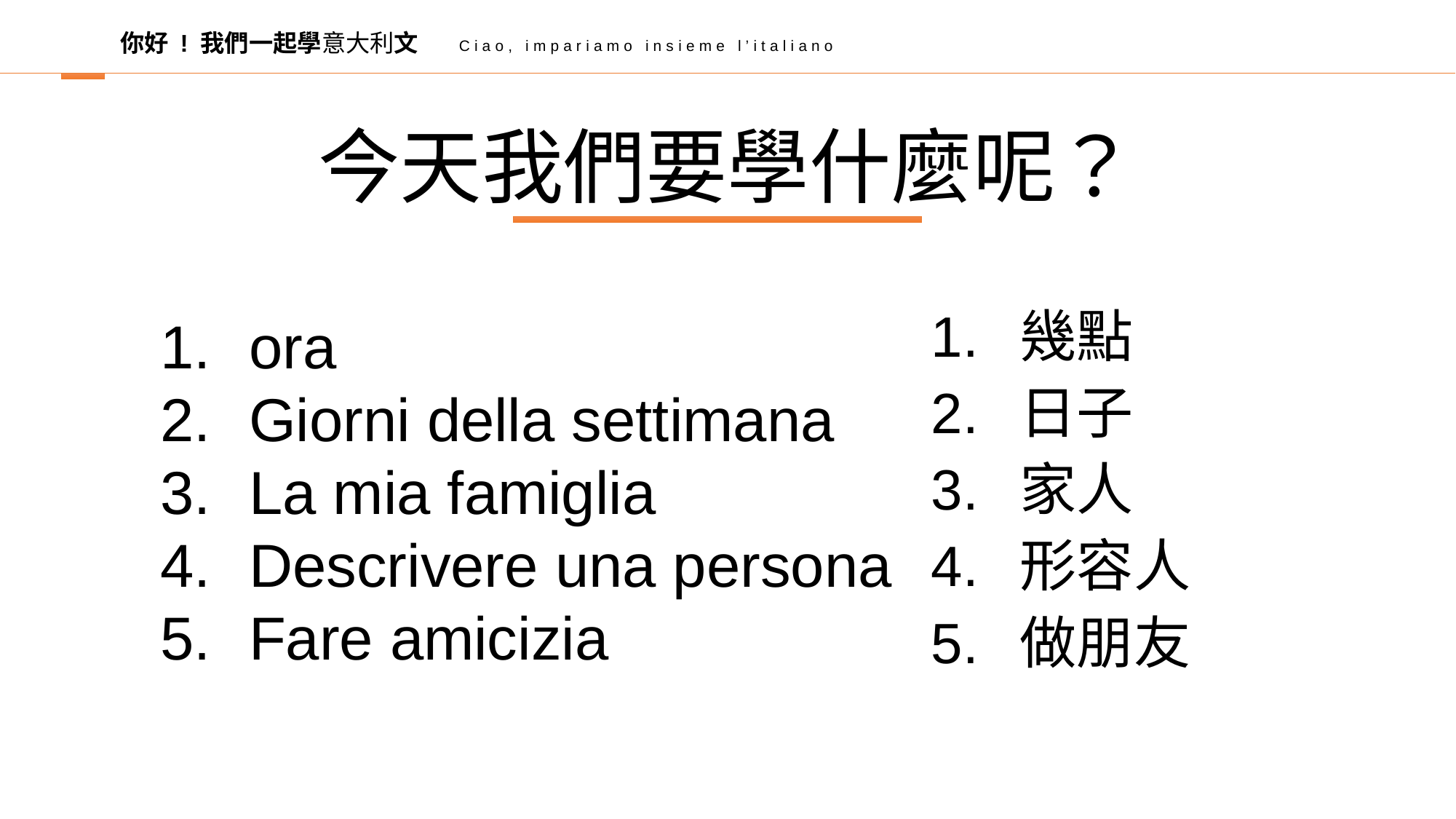

你好 ! 我們一起學意大利文
Ciao, impariamo insieme l’italiano

今天我們要學什麼呢？

ora
Giorni della settimana
La mia famiglia
Descrivere una persona
Fare amicizia
幾點
日子
家人
形容人
做朋友